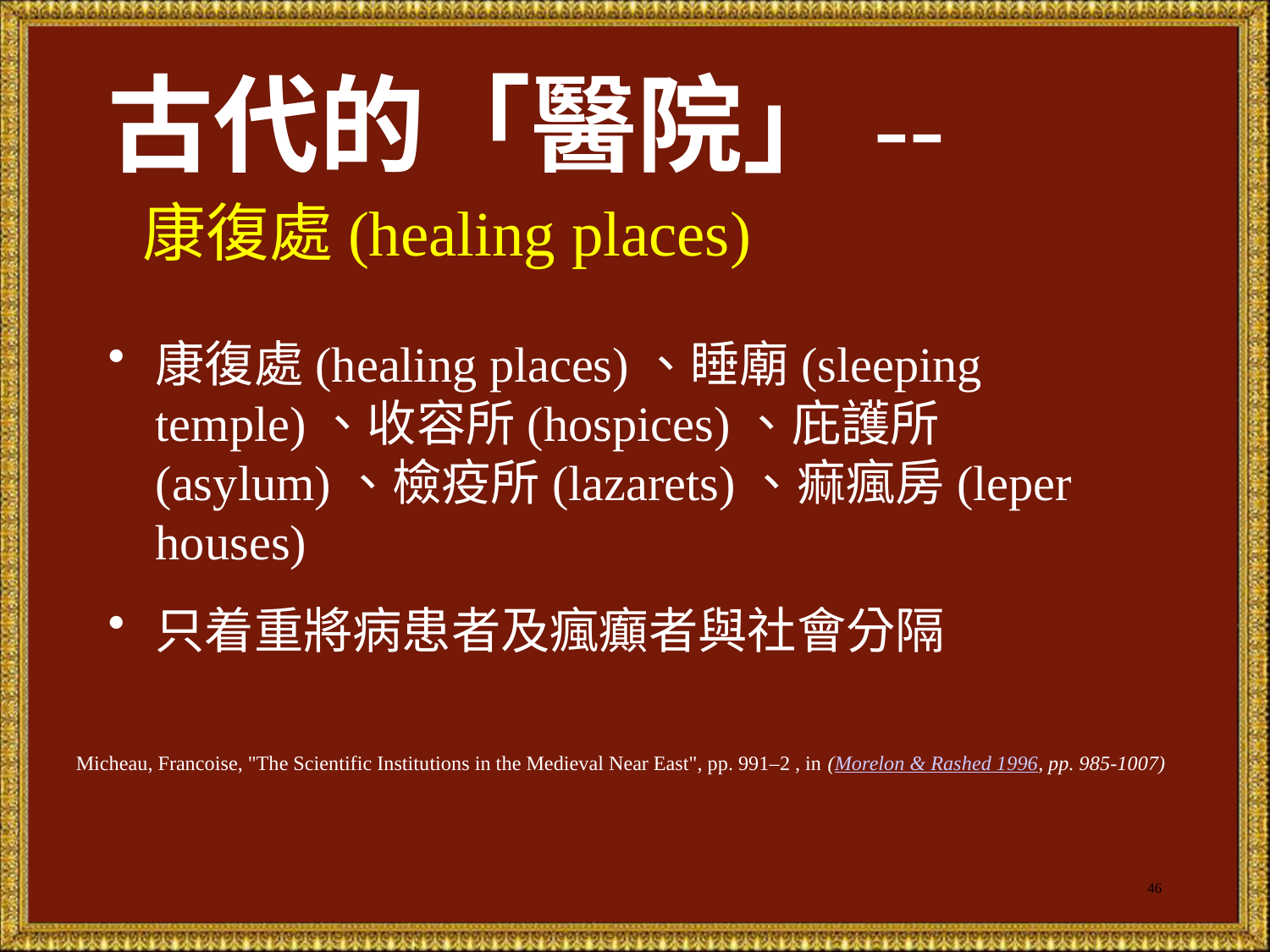

# 古代的「醫院」-- 康復處(healing places)
康復處(healing places)、睡廟(sleeping temple)、收容所(hospices)、庇護所(asylum)、檢疫所(lazarets)、痲瘋房(leper houses)
只着重將病患者及瘋癲者與社會分隔
Micheau, Francoise, "The Scientific Institutions in the Medieval Near East", pp. 991–2 , in (Morelon & Rashed 1996, pp. 985-1007)

46